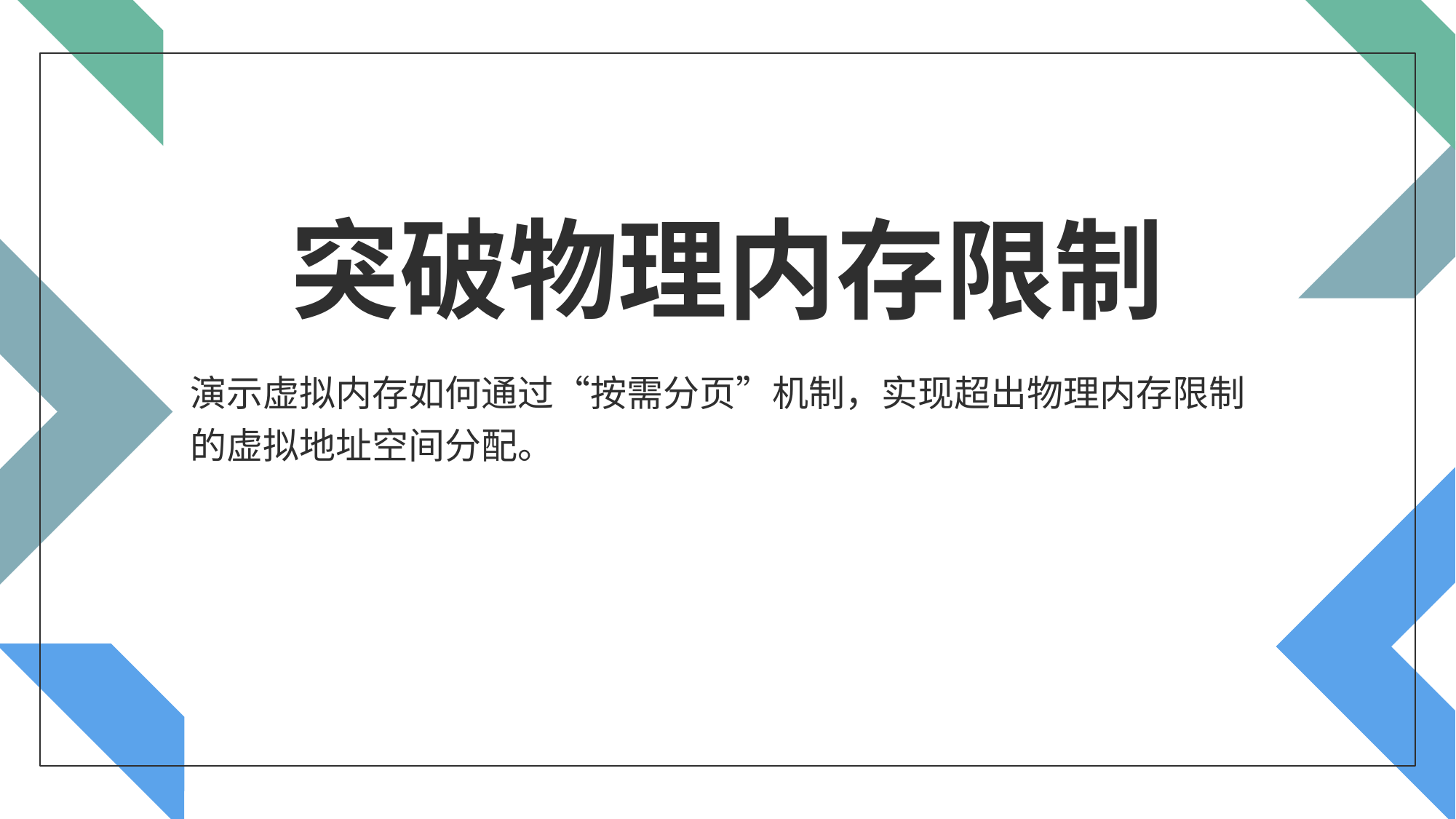

突破物理内存限制
演示虚拟内存如何通过“按需分页”机制，实现超出物理内存限制的虚拟地址空间分配。